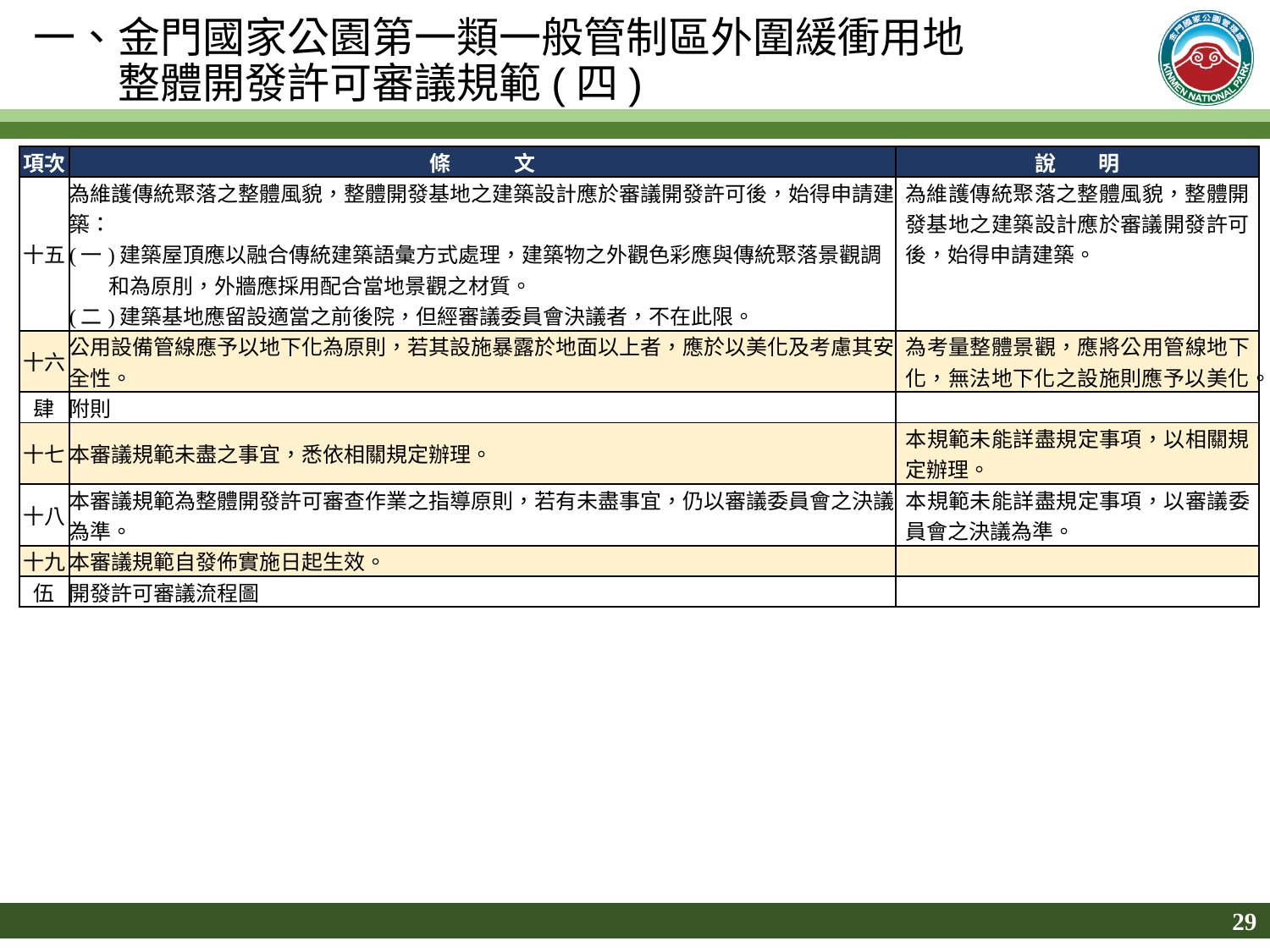

一、金門國家公園第一類一般管制區外圍緩衝用地
　　整體開發許可審議規範(四)
| 項次 | 條　　　文 | 說　　明 |
| --- | --- | --- |
| 十五 | 為維護傳統聚落之整體風貌，整體開發基地之建築設計應於審議開發許可後，始得申請建築： (一)建築屋頂應以融合傳統建築語彙方式處理，建築物之外觀色彩應與傳統聚落景觀調和為原刖，外牆應採用配合當地景觀之材質。 (二)建築基地應留設適當之前後院，但經審議委員會決議者，不在此限。 | 為維護傳統聚落之整體風貌，整體開發基地之建築設計應於審議開發許可後，始得申請建築。 |
| 十六 | 公用設備管線應予以地下化為原則，若其設施暴露於地面以上者，應於以美化及考慮其安全性。 | 為考量整體景觀，應將公用管線地下化，無法地下化之設施則應予以美化。 |
| 肆 | 附則 |  |
| 十七 | 本審議規範未盡之事宜，悉依相關規定辦理。 | 本規範未能詳盡規定事項，以相關規定辦理。 |
| 十八 | 本審議規範為整體開發許可審查作業之指導原則，若有未盡事宜，仍以審議委員會之決議為準。 | 本規範未能詳盡規定事項，以審議委員會之決議為準。 |
| 十九 | 本審議規範自發佈實施日起生效。 |  |
| 伍 | 開發許可審議流程圖 |  |
29